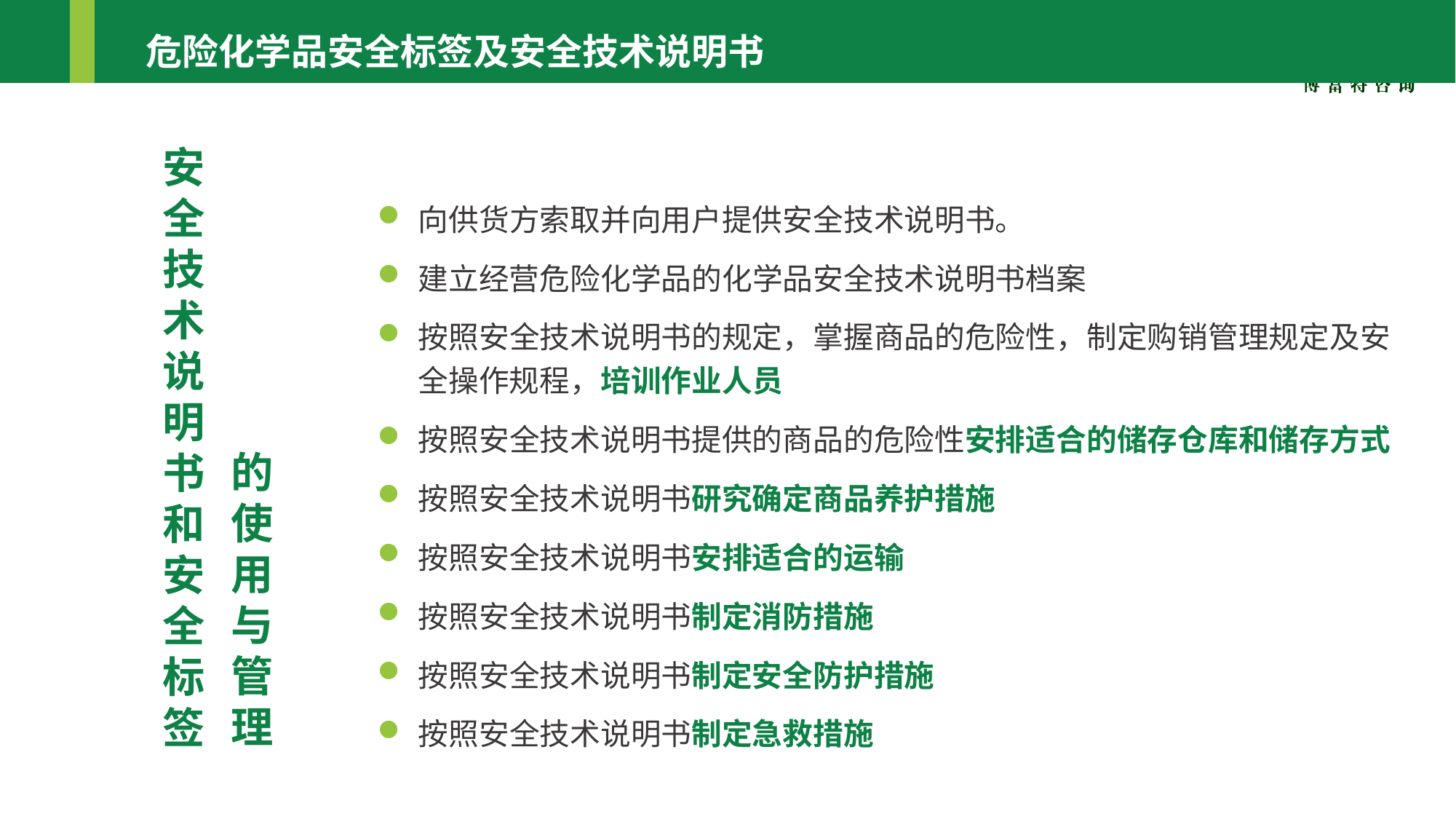

危险化学品安全标签及安全技术说明书
安全技术说明书和安全标签
向供货方索取并向用户提供安全技术说明书。
建立经营危险化学品的化学品安全技术说明书档案
按照安全技术说明书的规定，掌握商品的危险性，制定购销管理规定及安全操作规程，培训作业人员
按照安全技术说明书提供的商品的危险性安排适合的储存仓库和储存方式
按照安全技术说明书研究确定商品养护措施
按照安全技术说明书安排适合的运输
按照安全技术说明书制定消防措施
按照安全技术说明书制定安全防护措施
按照安全技术说明书制定急救措施

的使用与管理